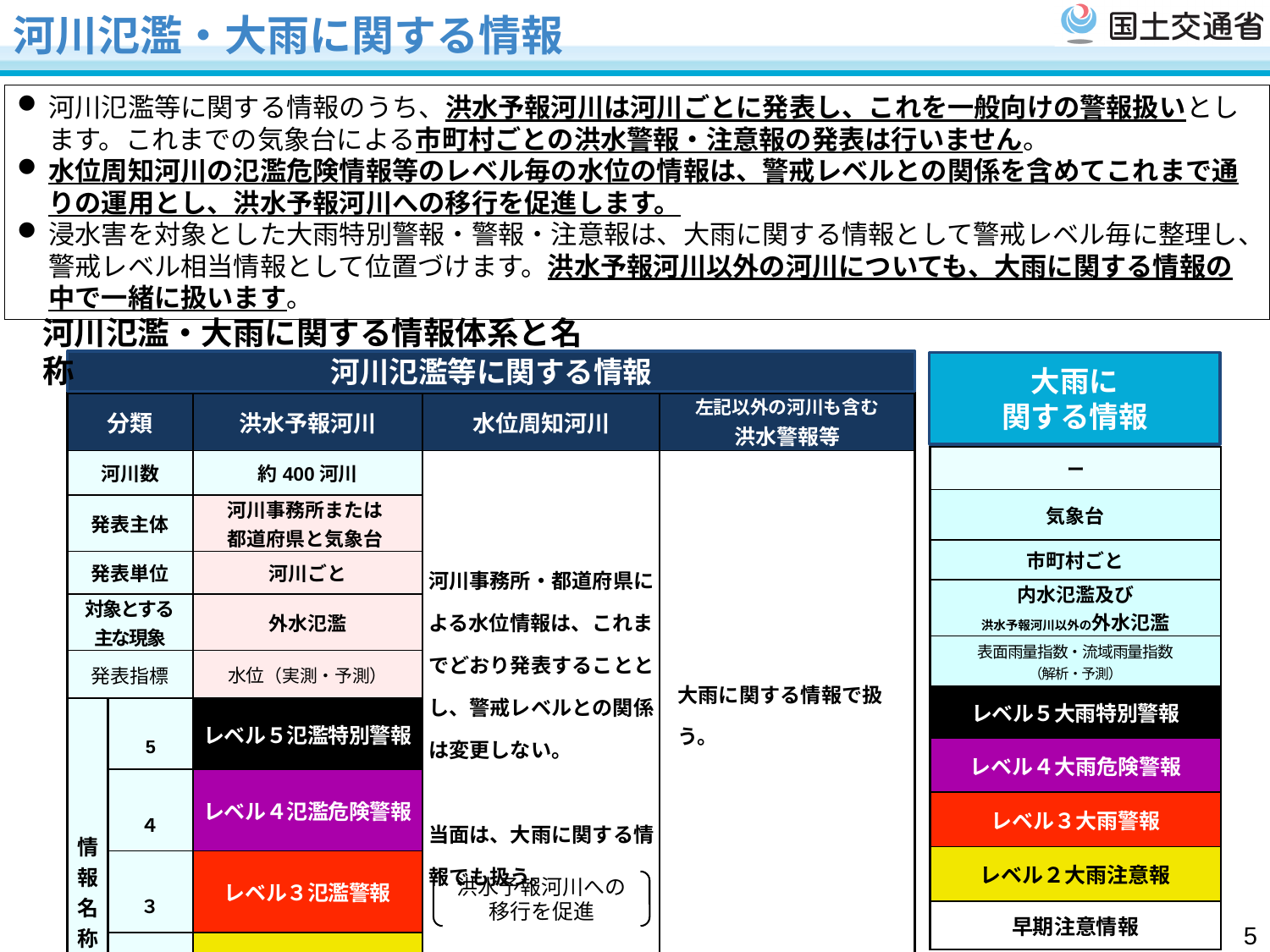

# 河川氾濫・大雨に関する情報
河川氾濫等に関する情報のうち、洪水予報河川は河川ごとに発表し、これを一般向けの警報扱いとします。これまでの気象台による市町村ごとの洪水警報・注意報の発表は行いません。
水位周知河川の氾濫危険情報等のレベル毎の水位の情報は、警戒レベルとの関係を含めてこれまで通りの運用とし、洪水予報河川への移行を促進します。
浸水害を対象とした大雨特別警報・警報・注意報は、大雨に関する情報として警戒レベル毎に整理し、警戒レベル相当情報として位置づけます。洪水予報河川以外の河川についても、大雨に関する情報の中で一緒に扱います。
河川氾濫・大雨に関する情報体系と名称
河川氾濫等に関する情報
大雨に
関する情報
| 分類 |  | 洪水予報河川 | 水位周知河川 | 左記以外の河川も含む 洪水警報等 |
| --- | --- | --- | --- | --- |
| 河川数 |  | 約400河川 |  |  |
| 発表主体 |  | 河川事務所または 都道府県と気象台 |  |  |
| 発表単位 |  | 河川ごと |  |  |
| 対象とする 主な現象 |  | 外水氾濫 |  |  |
| 発表指標 |  | 水位（実測・予測） |  |  |
| 情 報 名 称 | 5 | レベル５氾濫特別警報 |  |  |
|  | ４ | レベル４氾濫危険警報 |  |  |
|  | ３ | レベル３氾濫警報 |  |  |
|  | ２ | レベル２氾濫注意報 |  |  |
|  | 1 | 早期注意情報 |  |  |
| ー |
| --- |
| 気象台 |
| 市町村ごと |
| 内水氾濫及び 洪水予報河川以外の外水氾濫 |
| 表面雨量指数・流域雨量指数 （解析・予測） |
| レベル５大雨特別警報 |
| レベル４大雨危険警報 |
| レベル３大雨警報 |
| レベル２大雨注意報 |
| 早期注意情報 |
河川事務所・都道府県による水位情報は、これまでどおり発表することとし、警戒レベルとの関係は変更しない。

当面は、大雨に関する情報でも扱う。

大雨に関する情報で扱う。
洪水予報河川への
移行を促進
5